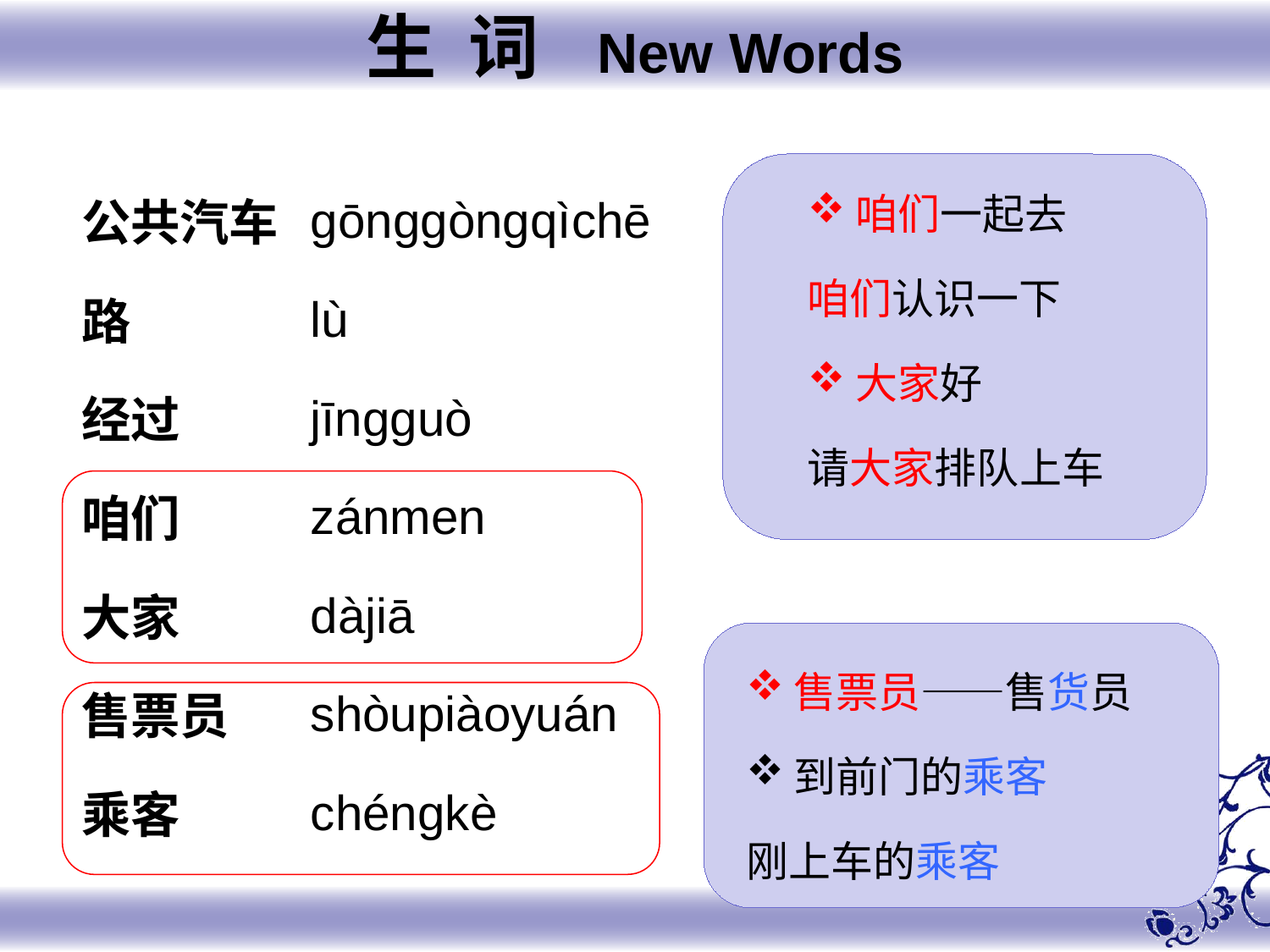

生  词   New Words
ɡōnɡɡònɡqìchē
lù
jīnɡɡuò
zánmen
dàjiā
shòupiàoyuán
chénɡkè

公共汽车
路
经过
咱们
大家
售票员
乘客
咱们一起去
咱们认识一下
大家好
请大家排队上车

售票员——售货员
到前门的乘客
刚上车的乘客